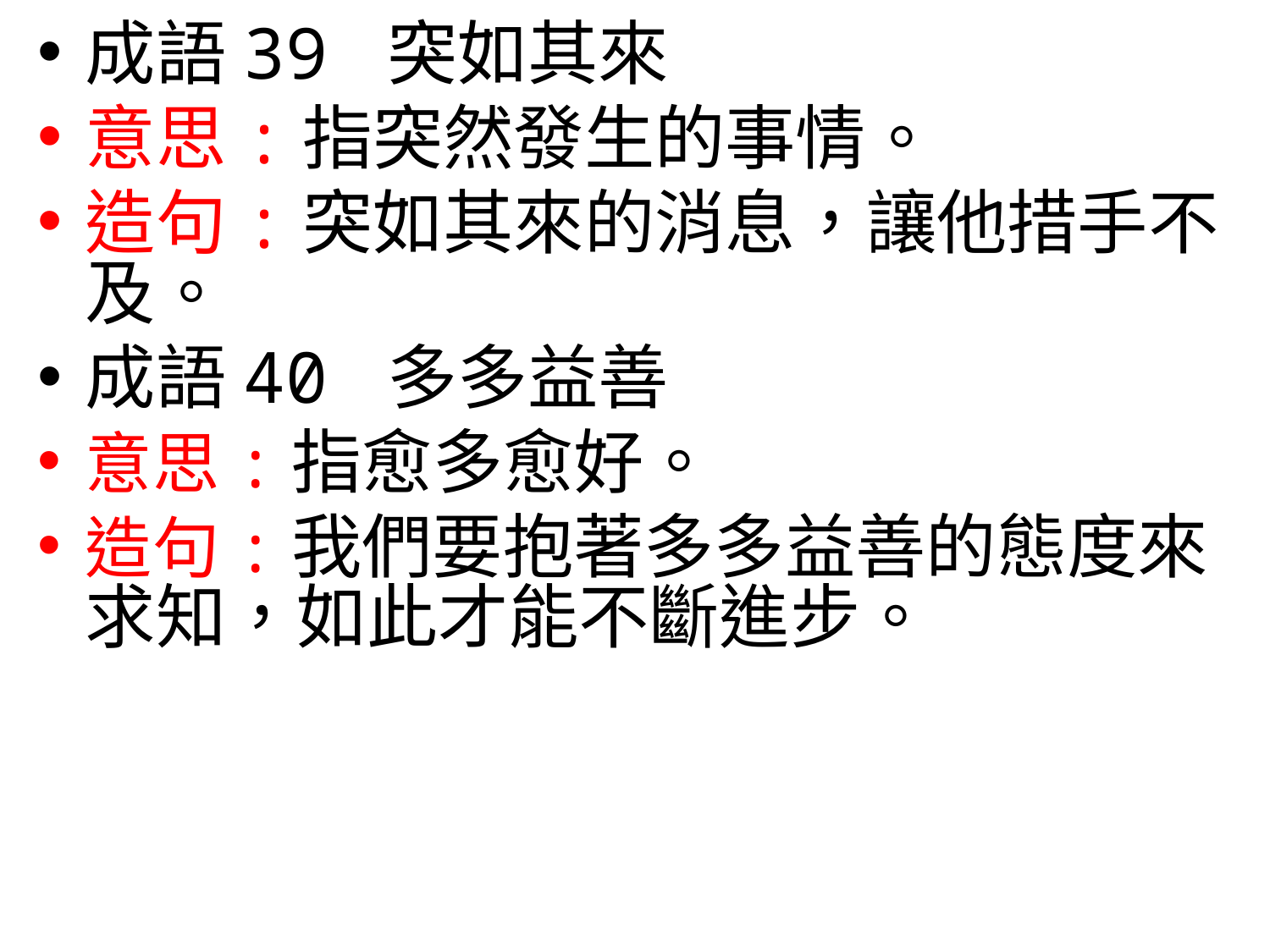

成語39 突如其來
意思:指突然發生的事情。
造句:突如其來的消息，讓他措手不及。
成語40 多多益善
意思:指愈多愈好。
造句:我們要抱著多多益善的態度來求知，如此才能不斷進步。